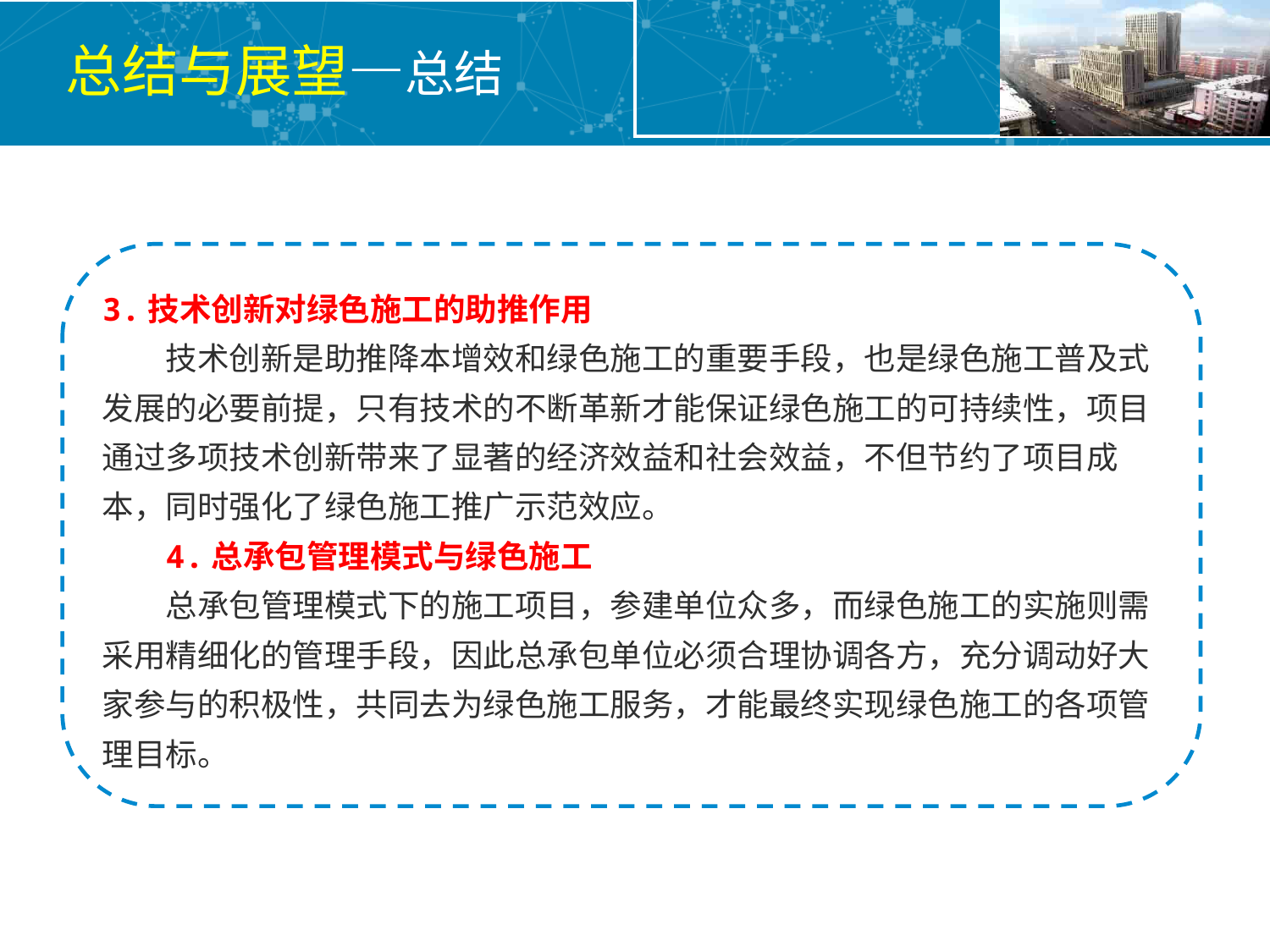

总结与展望—总结
3.技术创新对绿色施工的助推作用
技术创新是助推降本增效和绿色施工的重要手段，也是绿色施工普及式发展的必要前提，只有技术的不断革新才能保证绿色施工的可持续性，项目通过多项技术创新带来了显著的经济效益和社会效益，不但节约了项目成本，同时强化了绿色施工推广示范效应。
4.总承包管理模式与绿色施工
总承包管理模式下的施工项目，参建单位众多，而绿色施工的实施则需采用精细化的管理手段，因此总承包单位必须合理协调各方，充分调动好大家参与的积极性，共同去为绿色施工服务，才能最终实现绿色施工的各项管理目标。